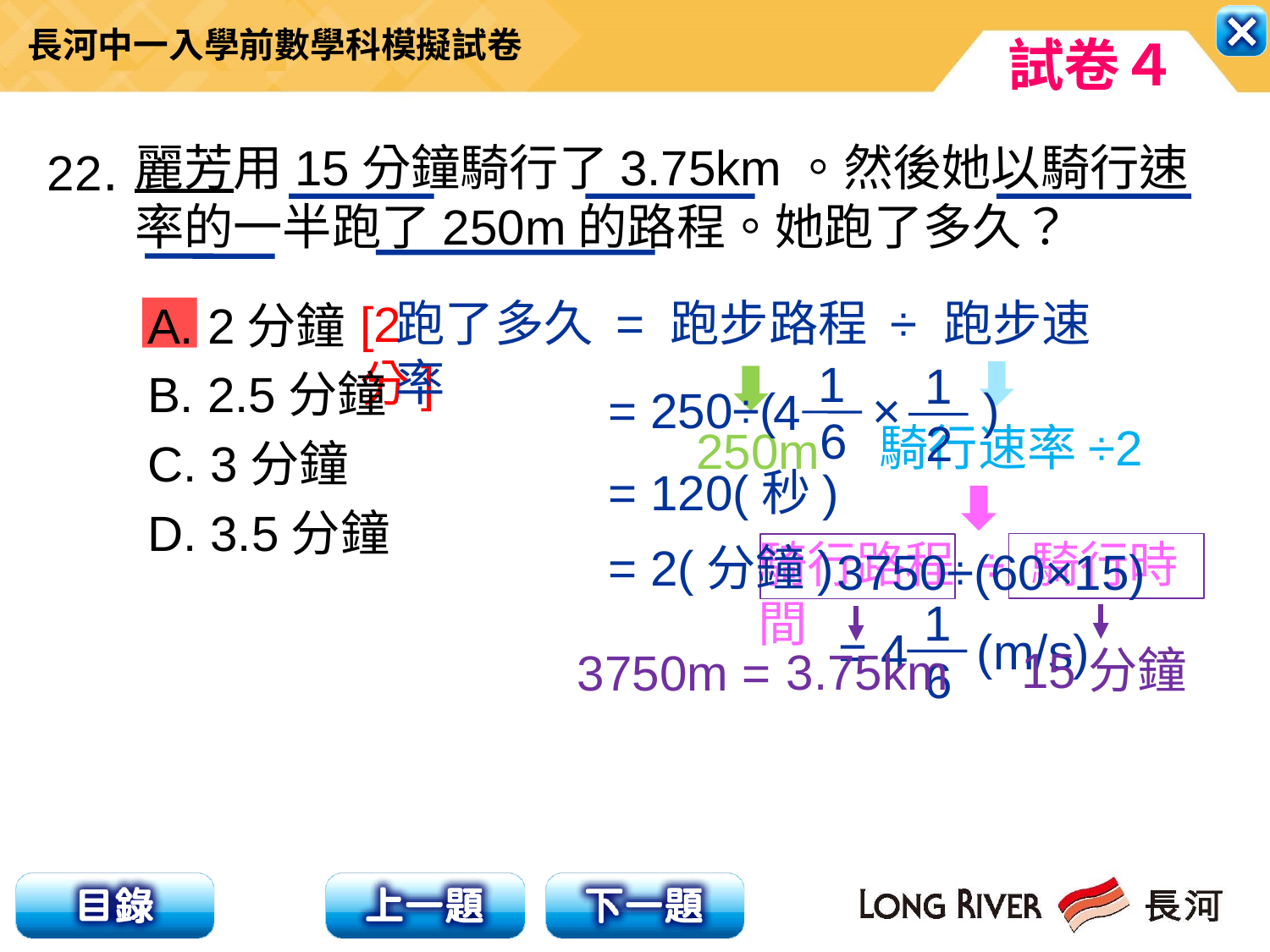

麗芳用15分鐘騎行了3.75km。然後她以騎行速率的一半跑了250m的路程。她跑了多久？
22.

跑了多久 = 跑步路程 ÷ 跑步速率
[2分]
A. 2分鐘
B. 2.5分鐘
C. 3分鐘
D. 3.5分鐘

1
6

4
1
2

= 250÷(       ×      )

騎行速率÷2
250m
= 120(秒)

騎行路程 ÷ 騎行時間
= 2(分鐘)

3750÷(60×15)
1
6

= 4     (m/s)
15分鐘
3.75km
3750m =